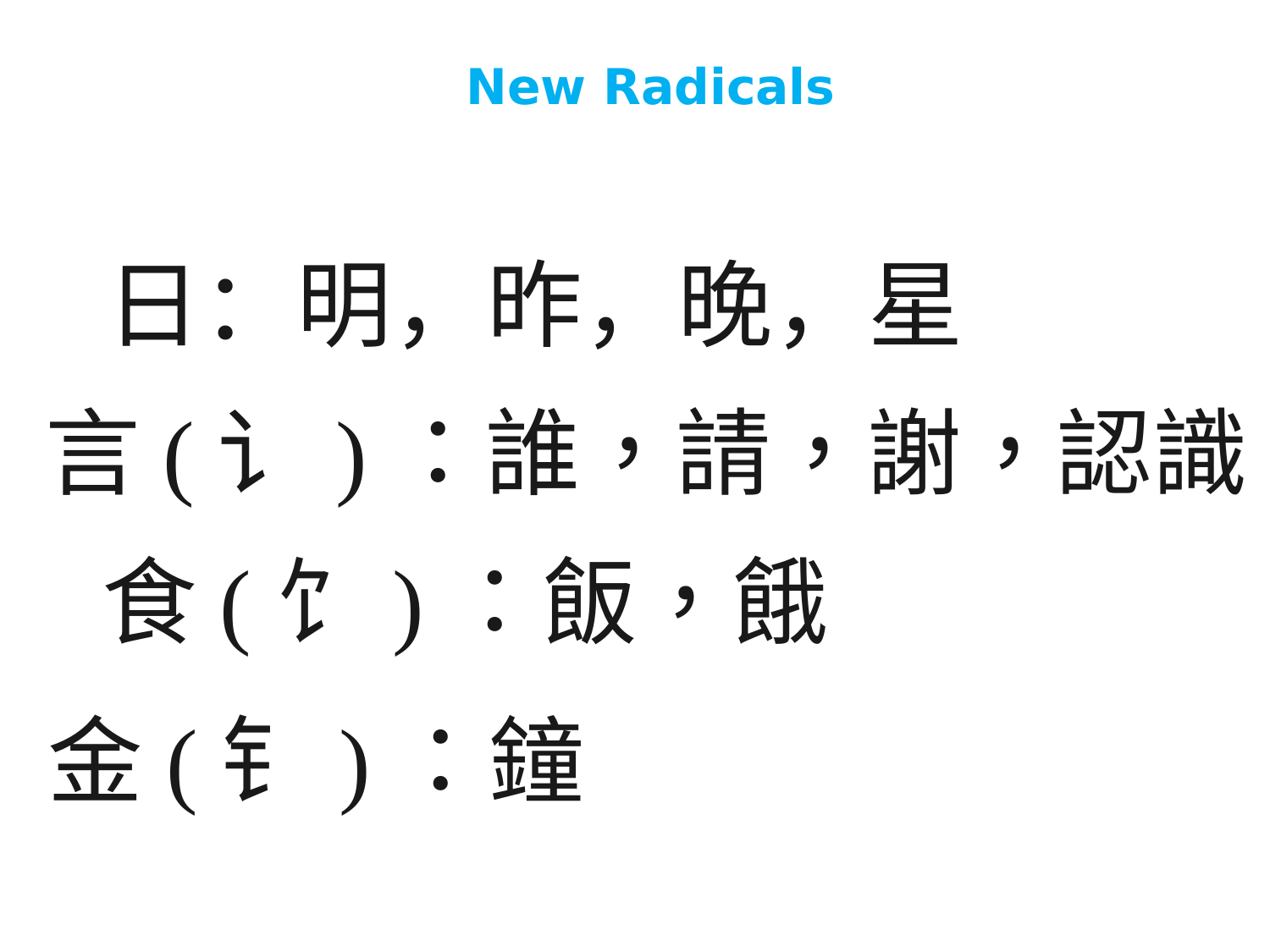

# New Radicals
日：明，昨，晚，星
言(讠)：誰，請，謝，認識
食(饣)：飯，餓
金(钅)：鐘